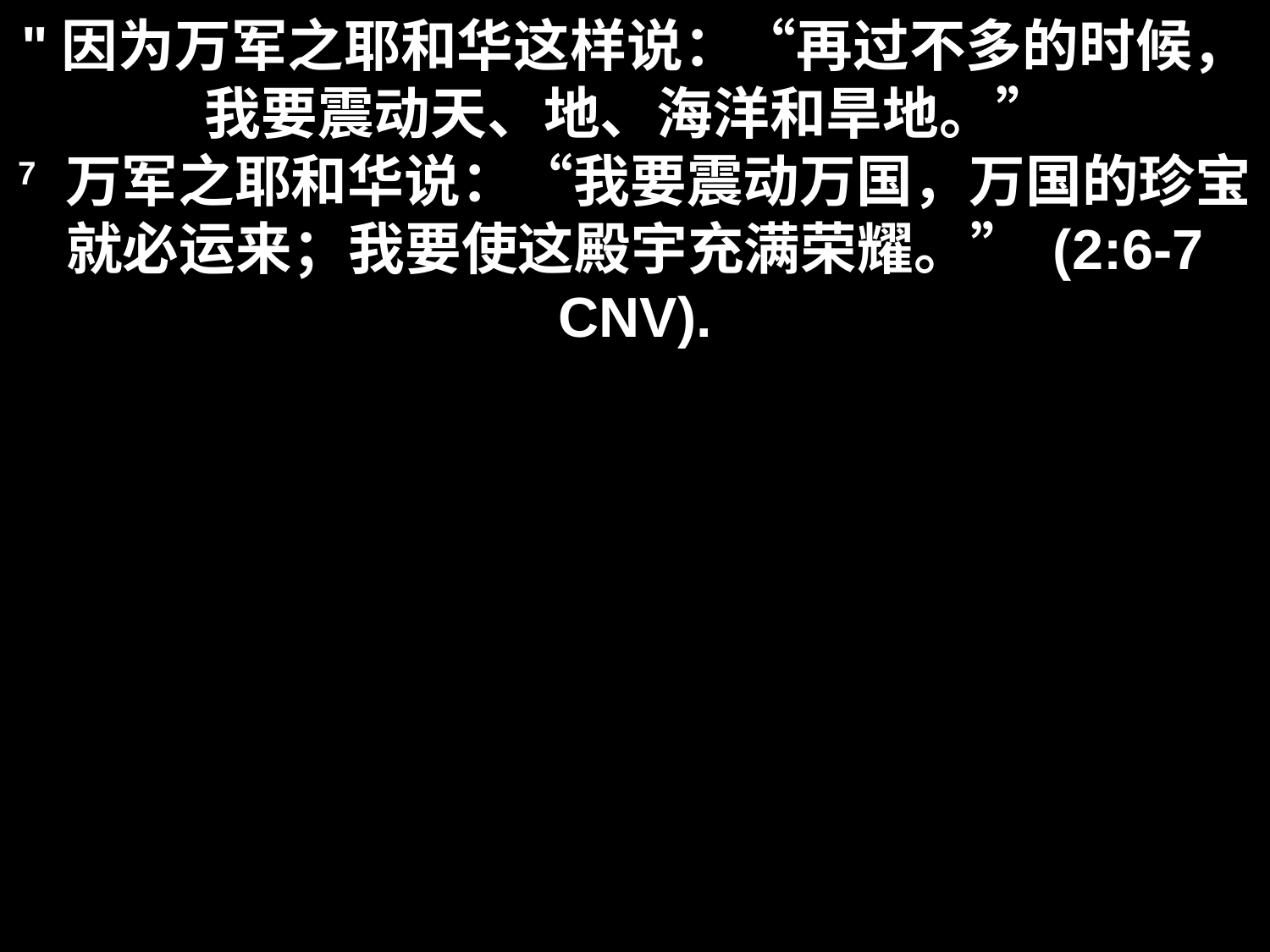

# "因为万军之耶和华这样说：“再过不多的时候，我要震动天、地、海洋和旱地。” 7 万军之耶和华说：“我要震动万国，万国的珍宝就必运来；我要使这殿宇充满荣耀。” (2:6-7 CNV).